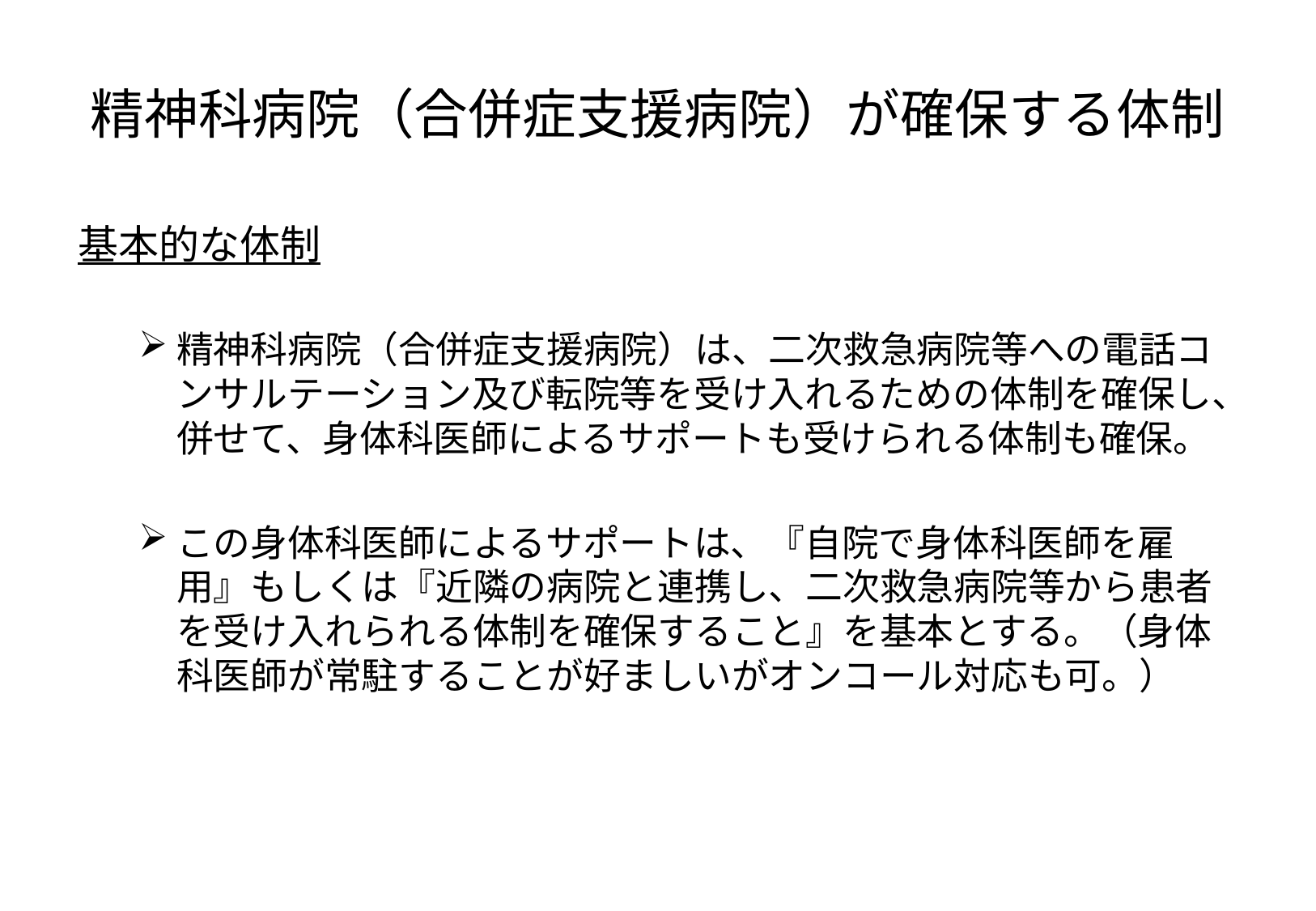

# 精神科病院（合併症支援病院）が確保する体制
基本的な体制

精神科病院（合併症支援病院）は、二次救急病院等への電話コンサルテーション及び転院等を受け入れるための体制を確保し、併せて、身体科医師によるサポートも受けられる体制も確保。

この身体科医師によるサポートは、『自院で身体科医師を雇用』もしくは『近隣の病院と連携し、二次救急病院等から患者を受け入れられる体制を確保すること』を基本とする。（身体科医師が常駐することが好ましいがオンコール対応も可。）